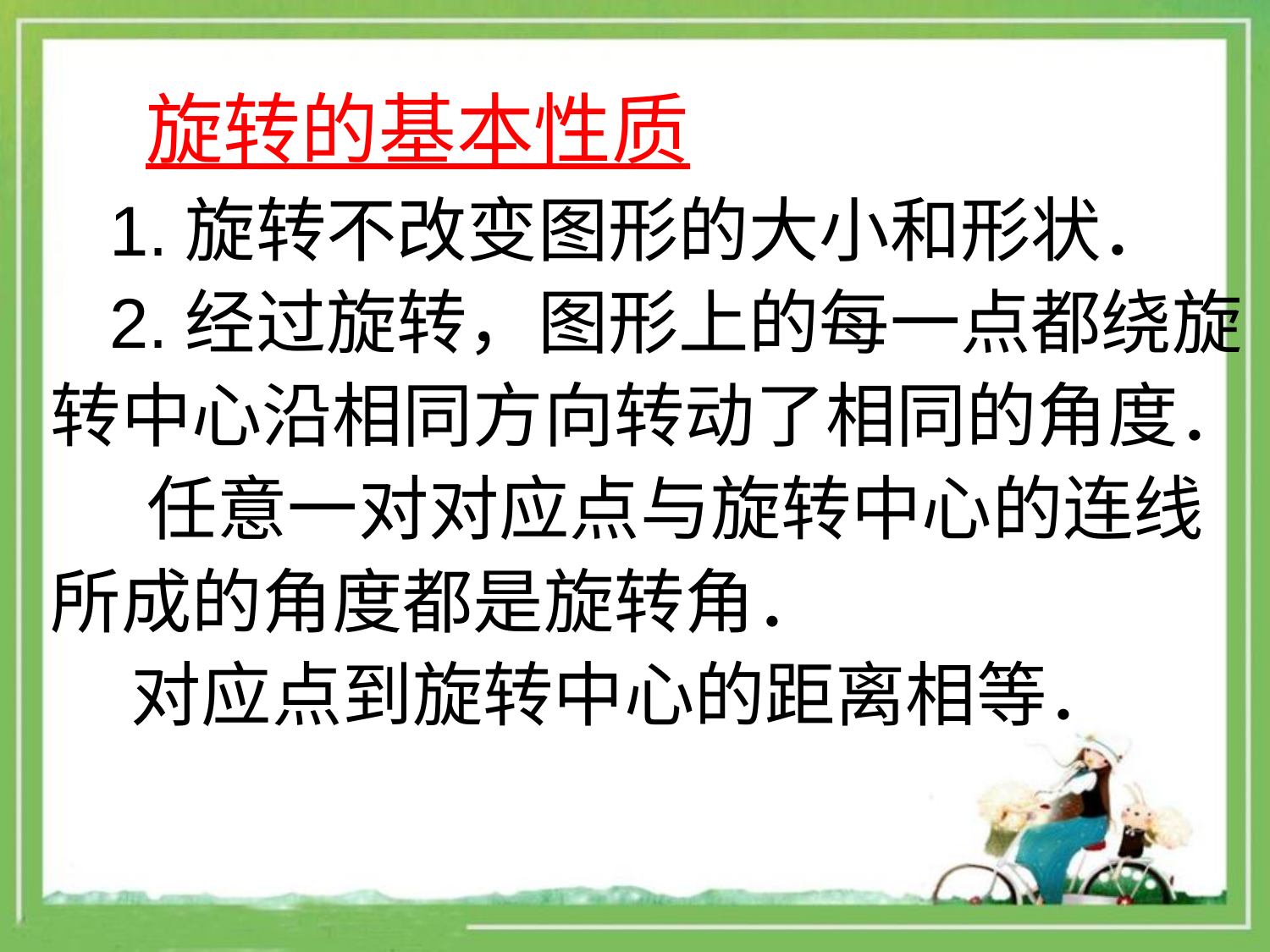

旋转的基本性质
   1.旋转不改变图形的大小和形状．
   2.经过旋转，图形上的每一点都绕旋转中心沿相同方向转动了相同的角度．
     任意一对对应点与旋转中心的连线所成的角度都是旋转角．
    对应点到旋转中心的距离相等．